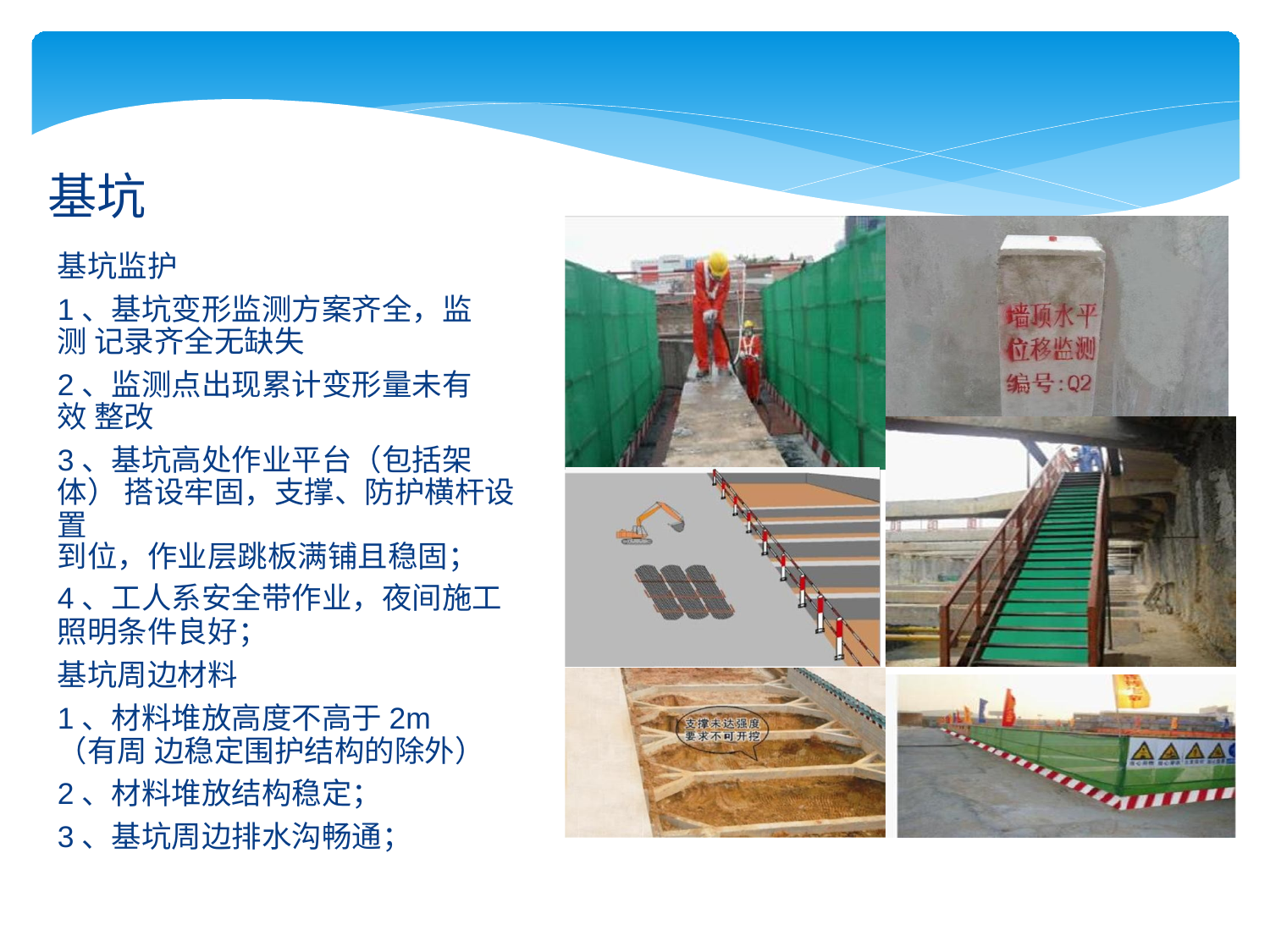

基坑
基坑监护
1、基坑变形监测方案齐全，监测 记录齐全无缺失
2、监测点出现累计变形量未有效 整改
3、基坑高处作业平台（包括架体） 搭设牢固，支撑、防护横杆设置
到位，作业层跳板满铺且稳固；
4、工人系安全带作业，夜间施工
照明条件良好；
基坑周边材料
1、材料堆放高度不高于2m（有周 边稳定围护结构的除外）
2、材料堆放结构稳定；
3、基坑周边排水沟畅通；